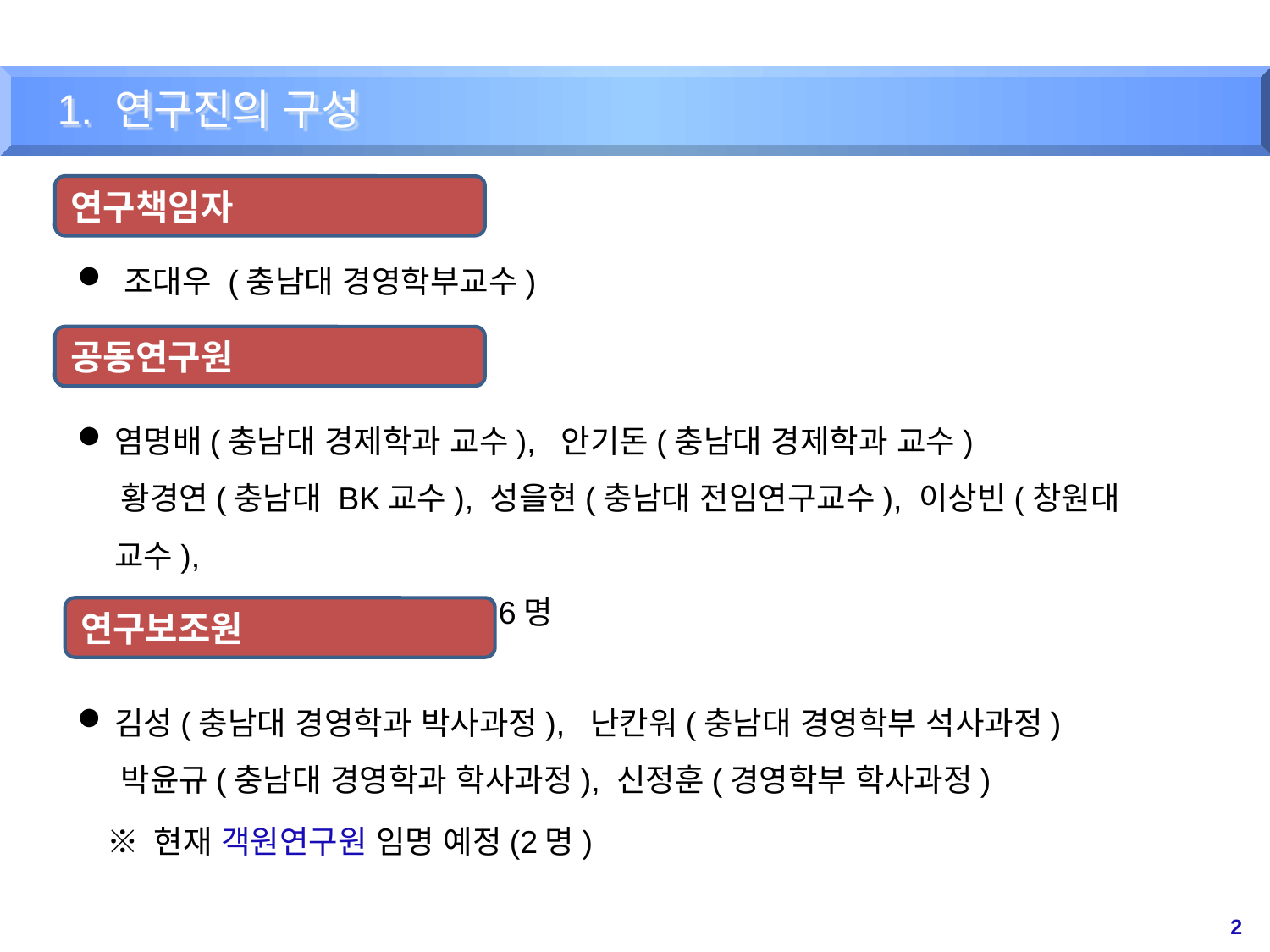

1. 연구진의 구성
연구책임자
 조대우 (충남대 경영학부교수)
공동연구원
염명배(충남대 경제학과 교수),  안기돈(충남대 경제학과 교수)
    황경연(충남대 BK교수), 성을현(충남대 전임연구교수), 이상빈(창원대 교수),
    성봉석(우송대 교수) 이상 6명
연구보조원
김성(충남대 경영학과 박사과정),  난칸워(충남대 경영학부 석사과정)
    박윤규(충남대 경영학과 학사과정), 신정훈(경영학부 학사과정)
※ 현재 객원연구원 임명 예정(2명)
2